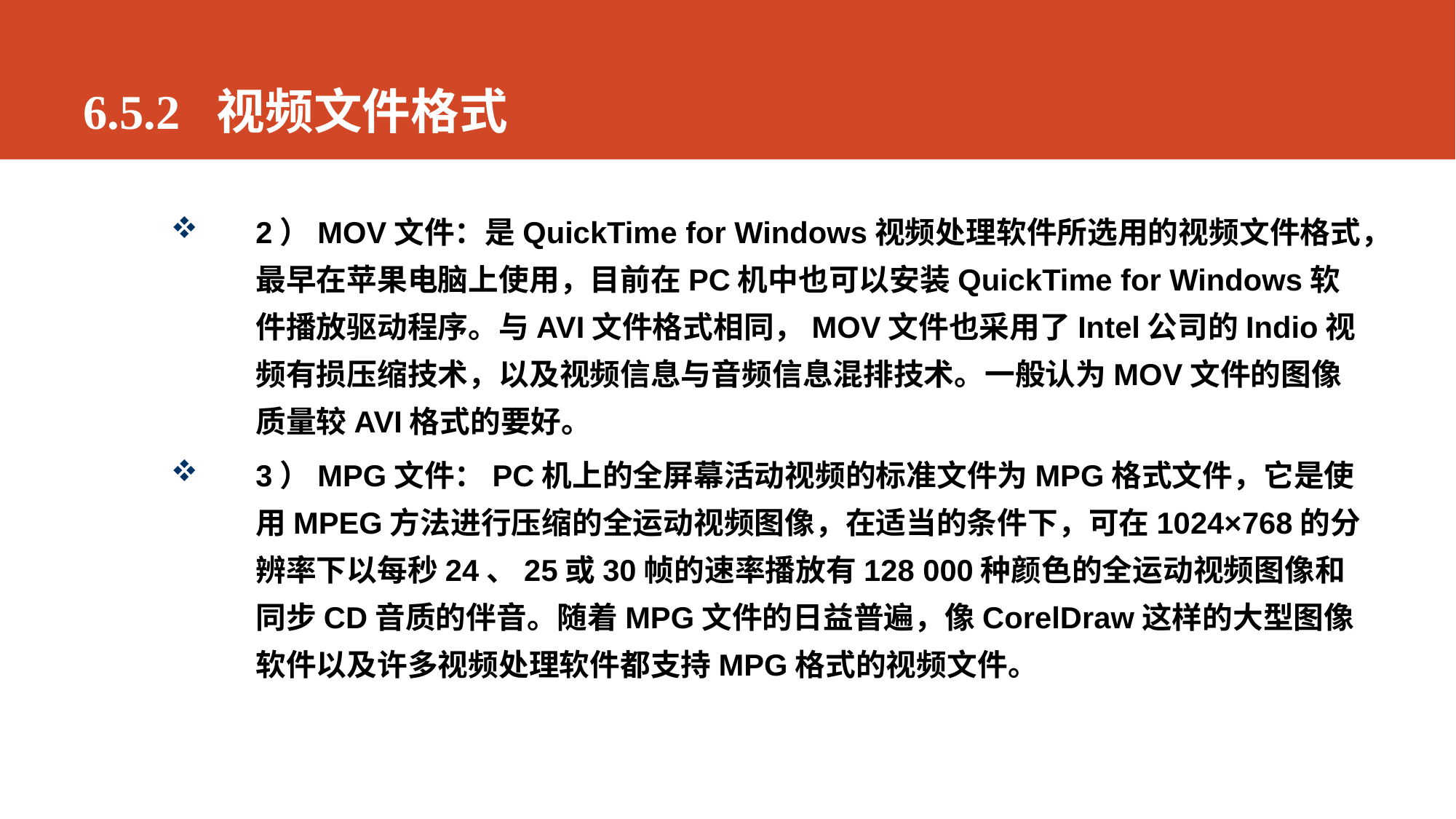

# 6.5.2  视频文件格式
2）MOV文件：是QuickTime for Windows视频处理软件所选用的视频文件格式，最早在苹果电脑上使用，目前在PC机中也可以安装QuickTime for Windows软件播放驱动程序。与AVI文件格式相同，MOV文件也采用了Intel公司的Indio视频有损压缩技术，以及视频信息与音频信息混排技术。一般认为MOV文件的图像质量较AVI格式的要好。
3）MPG文件：PC机上的全屏幕活动视频的标准文件为MPG格式文件，它是使用MPEG方法进行压缩的全运动视频图像，在适当的条件下，可在1024×768的分辨率下以每秒24、25或30帧的速率播放有128 000种颜色的全运动视频图像和同步CD音质的伴音。随着MPG文件的日益普遍，像CorelDraw这样的大型图像软件以及许多视频处理软件都支持MPG格式的视频文件。